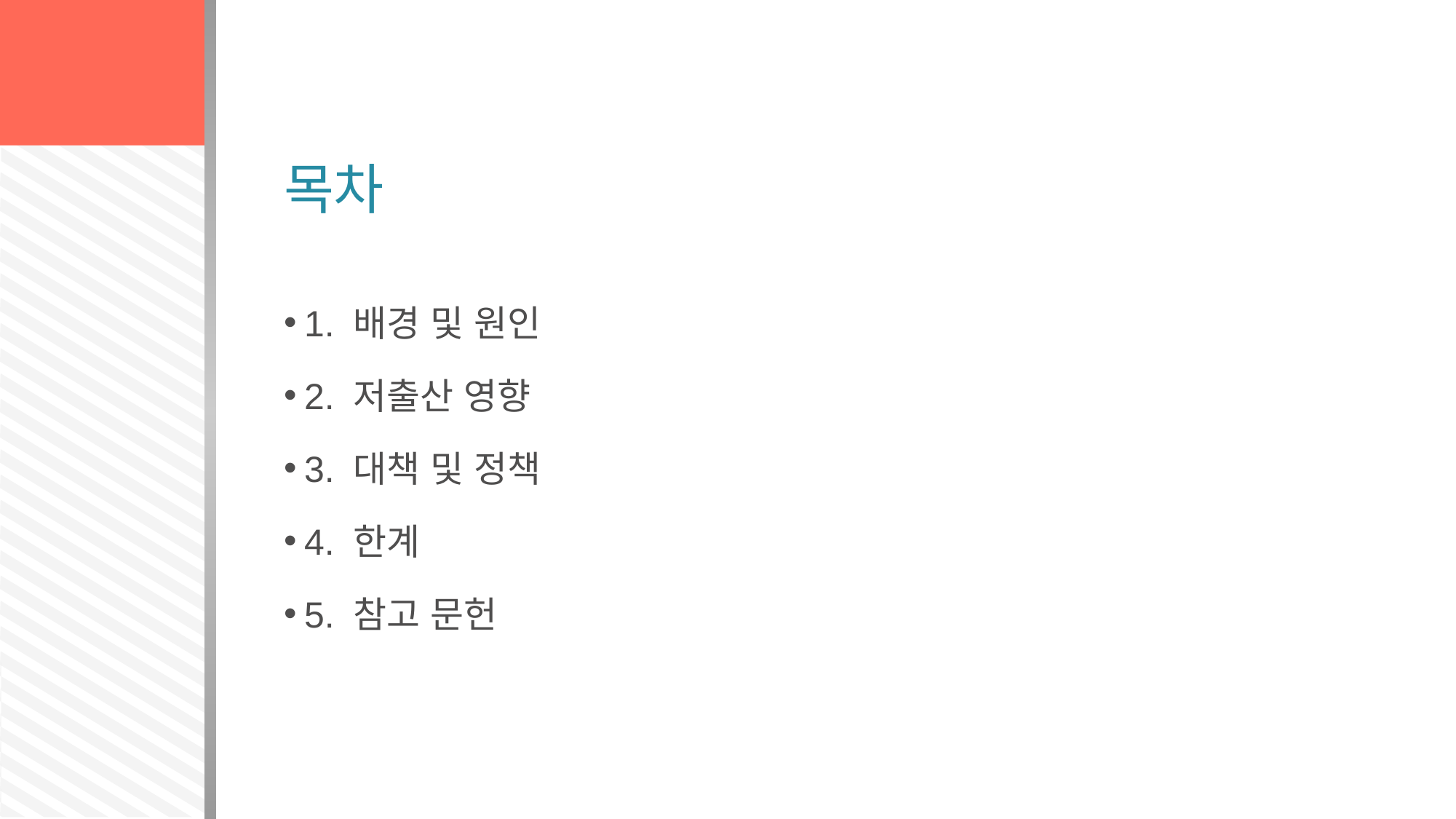

# 목차
1. 배경 및 원인
2. 저출산 영향
3. 대책 및 정책
4. 한계
5. 참고 문헌